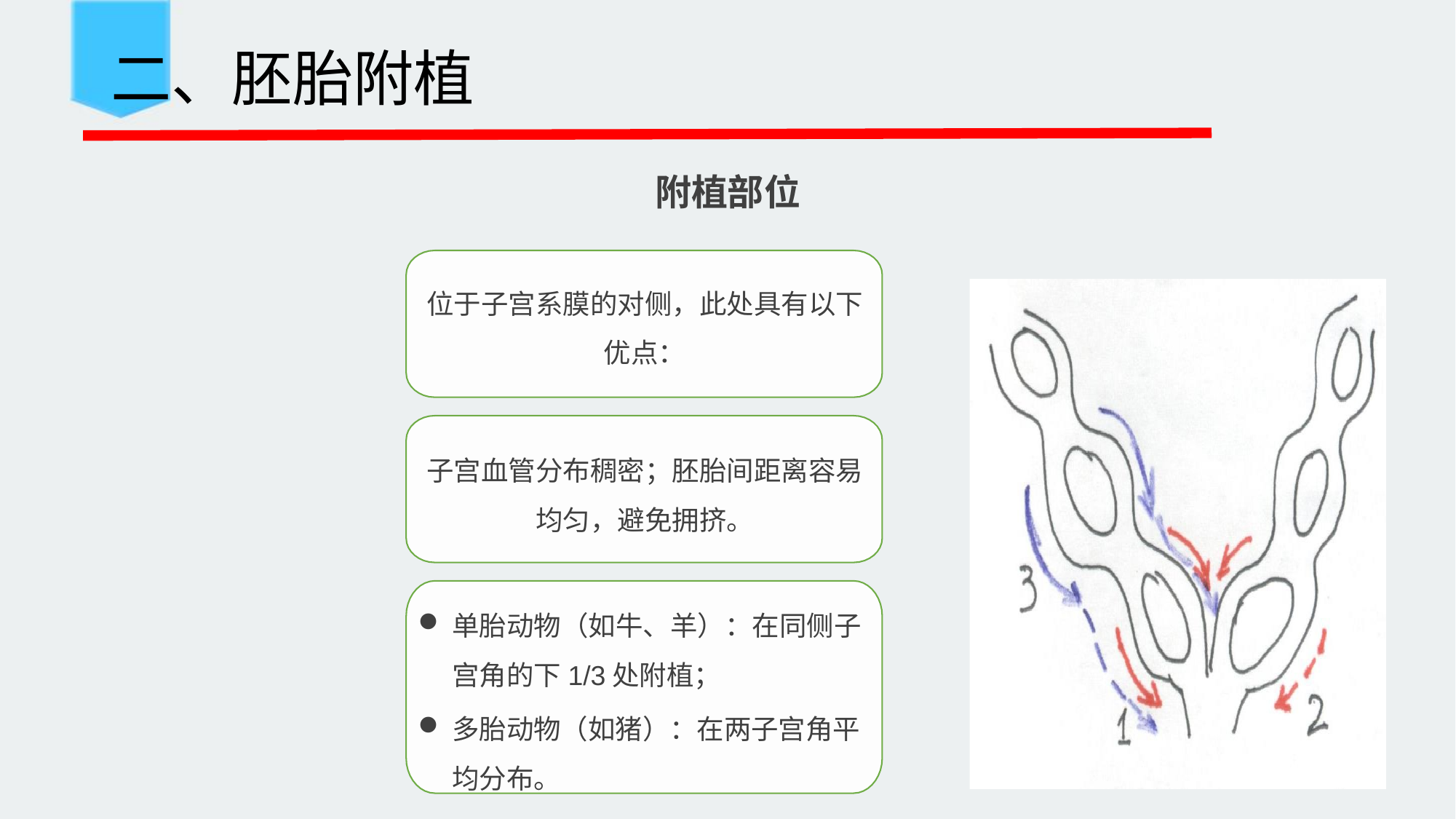

二、胚胎附植

附植部位

位于子宫系膜的对侧，此处具有以下 优点：

子宫血管分布稠密；胚胎间距离容易 均匀，避免拥挤。

单胎动物（如牛、羊）：在同侧子 宫角的下1/3处附植；
多胎动物（如猪）：在两子宫角平
均分布。